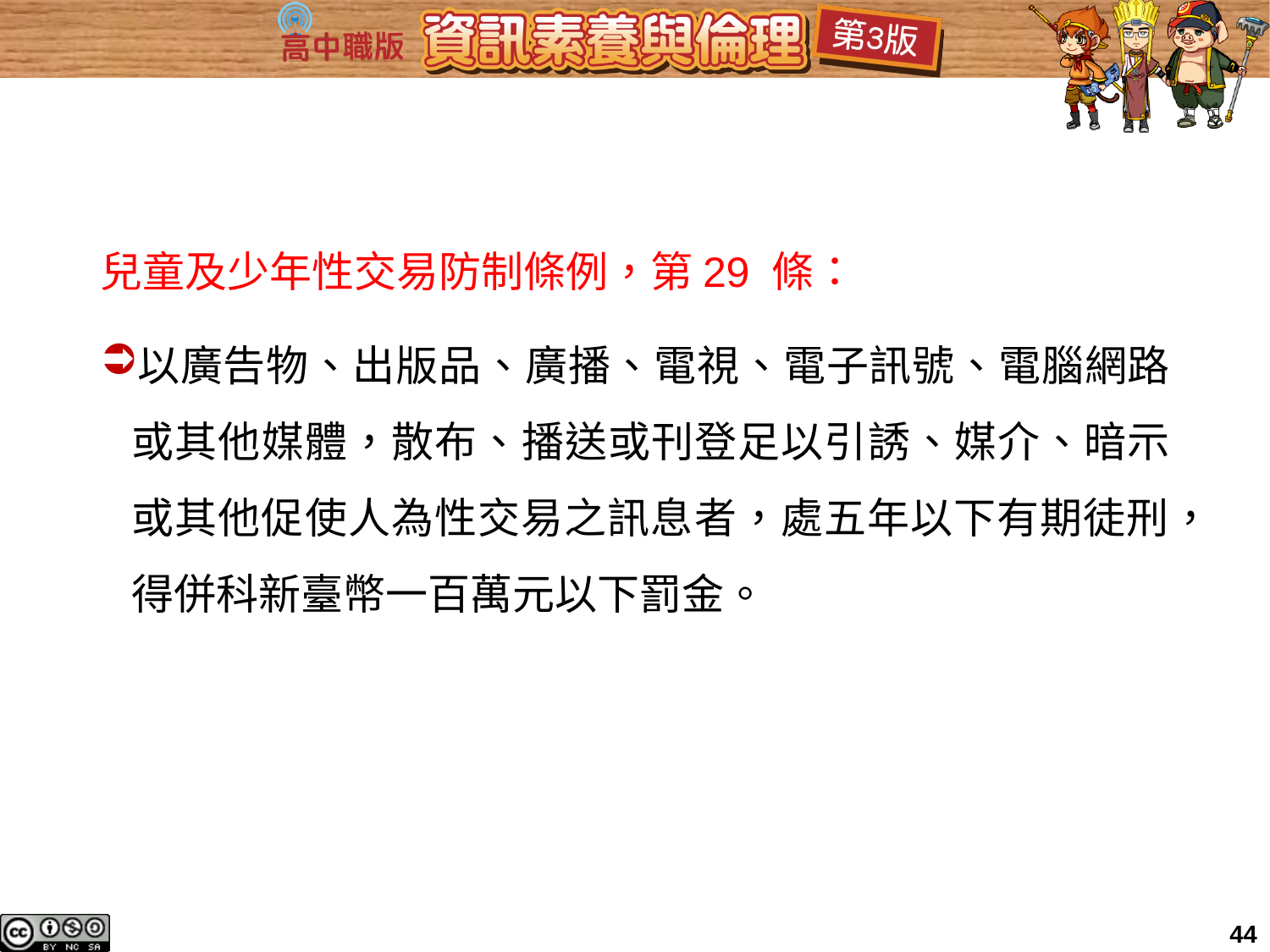

兒童及少年性交易防制條例，第29 條：
以廣告物、出版品、廣播、電視、電子訊號、電腦網路或其他媒體，散布、播送或刊登足以引誘、媒介、暗示或其他促使人為性交易之訊息者，處五年以下有期徒刑，得併科新臺幣一百萬元以下罰金。

44